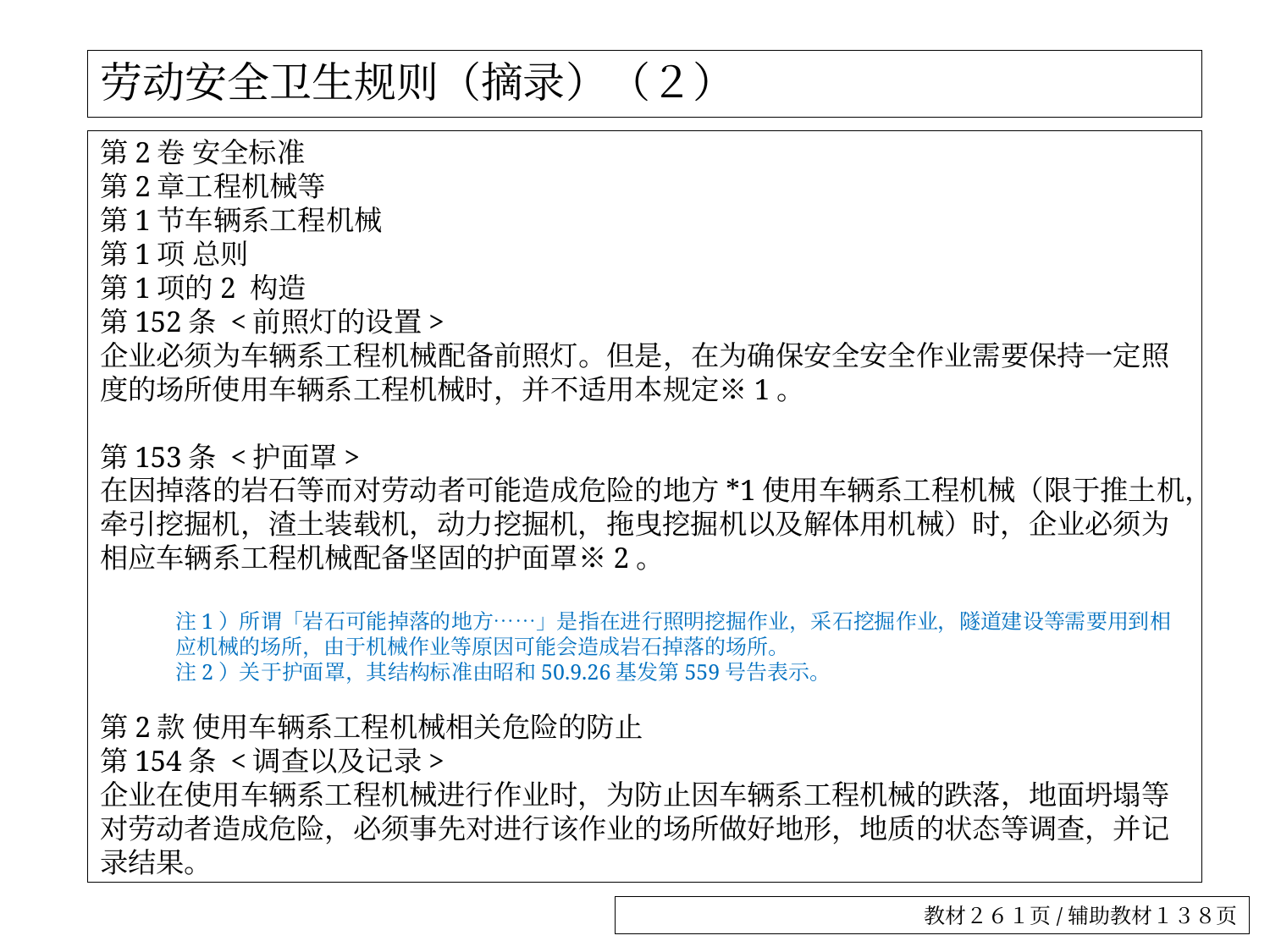

# 劳动安全卫生规则（摘录）（２）
第2卷 安全标准
第2章工程机械等
第1节车辆系工程机械
第1项 总则
第1项的2 构造
第152条 <前照灯的设置>
企业必须为车辆系工程机械配备前照灯。但是，在为确保安全安全作业需要保持一定照度的场所使用车辆系工程机械时，并不适用本规定※1。

第153条 <护面罩>
在因掉落的岩石等而对劳动者可能造成危险的地方*1使用车辆系工程机械（限于推土机，牵引挖掘机，渣土装载机，动力挖掘机，拖曳挖掘机以及解体用机械）时，企业必须为相应车辆系工程机械配备坚固的护面罩※2。

注1）所谓「岩石可能掉落的地方……」是指在进行照明挖掘作业，采石挖掘作业，隧道建设等需要用到相应机械的场所，由于机械作业等原因可能会造成岩石掉落的场所。
注2）关于护面罩，其结构标准由昭和50.9.26基发第559号告表示。

第2款 使用车辆系工程机械相关危险的防止
第154条 <调查以及记录>
企业在使用车辆系工程机械进行作业时，为防止因车辆系工程机械的跌落，地面坍塌等对劳动者造成危险，必须事先对进行该作业的场所做好地形，地质的状态等调查，并记录结果。
教材２６１页/辅助教材１３８页